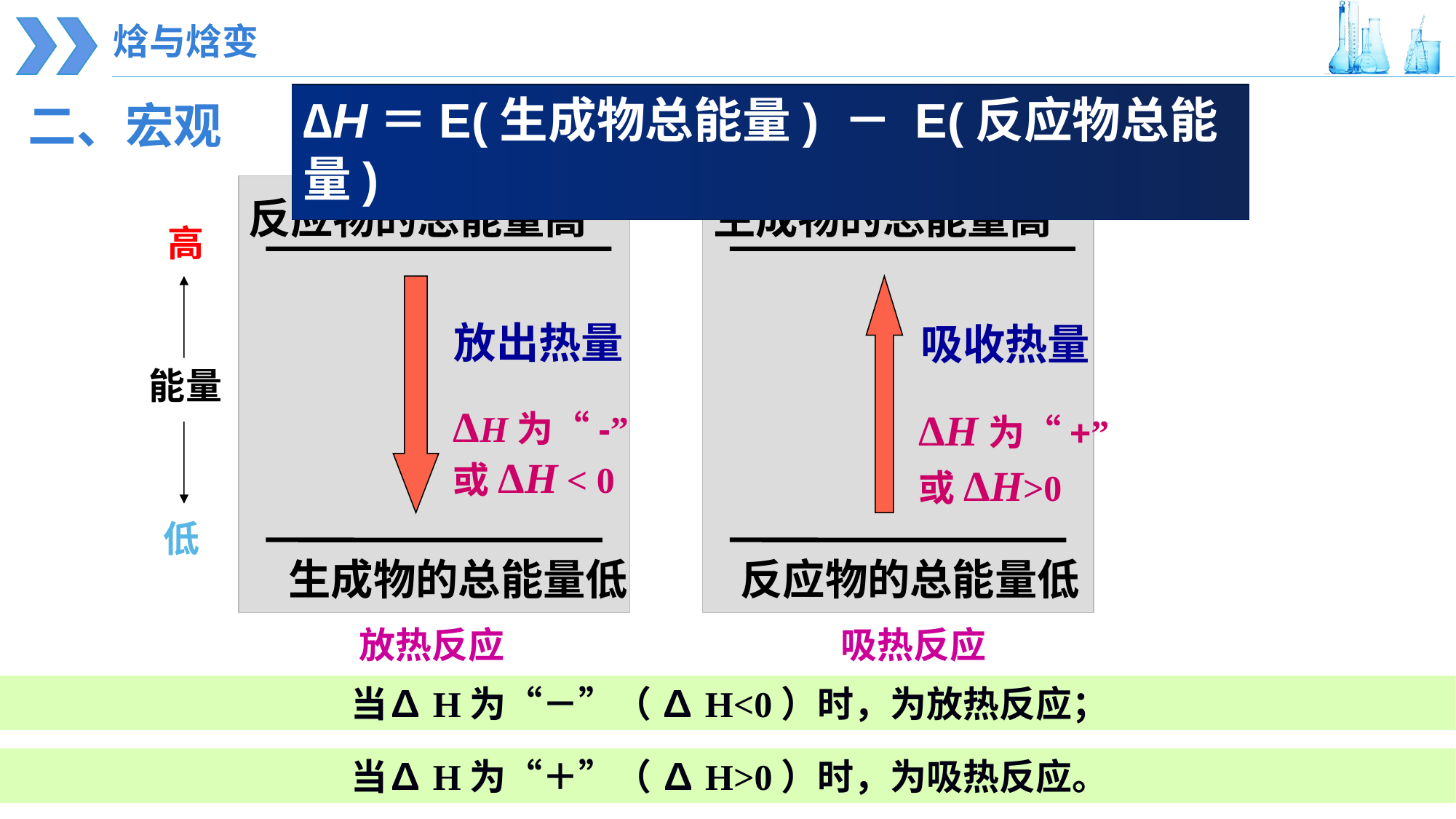

焓与焓变
∆H＝E(生成物总能量) － E(反应物总能量)
二、宏观

高

能量

低

反应物的总能量高
生成物的总能量高

放出热量
吸收热量
ΔH为“+”
或ΔH>0
ΔH为“-”
或ΔH < 0
生成物的总能量低
反应物的总能量低
放热反应
吸热反应
当∆H为“－”（ ∆H<0）时，为放热反应；
当∆H为“＋”（ ∆H>0）时，为吸热反应。